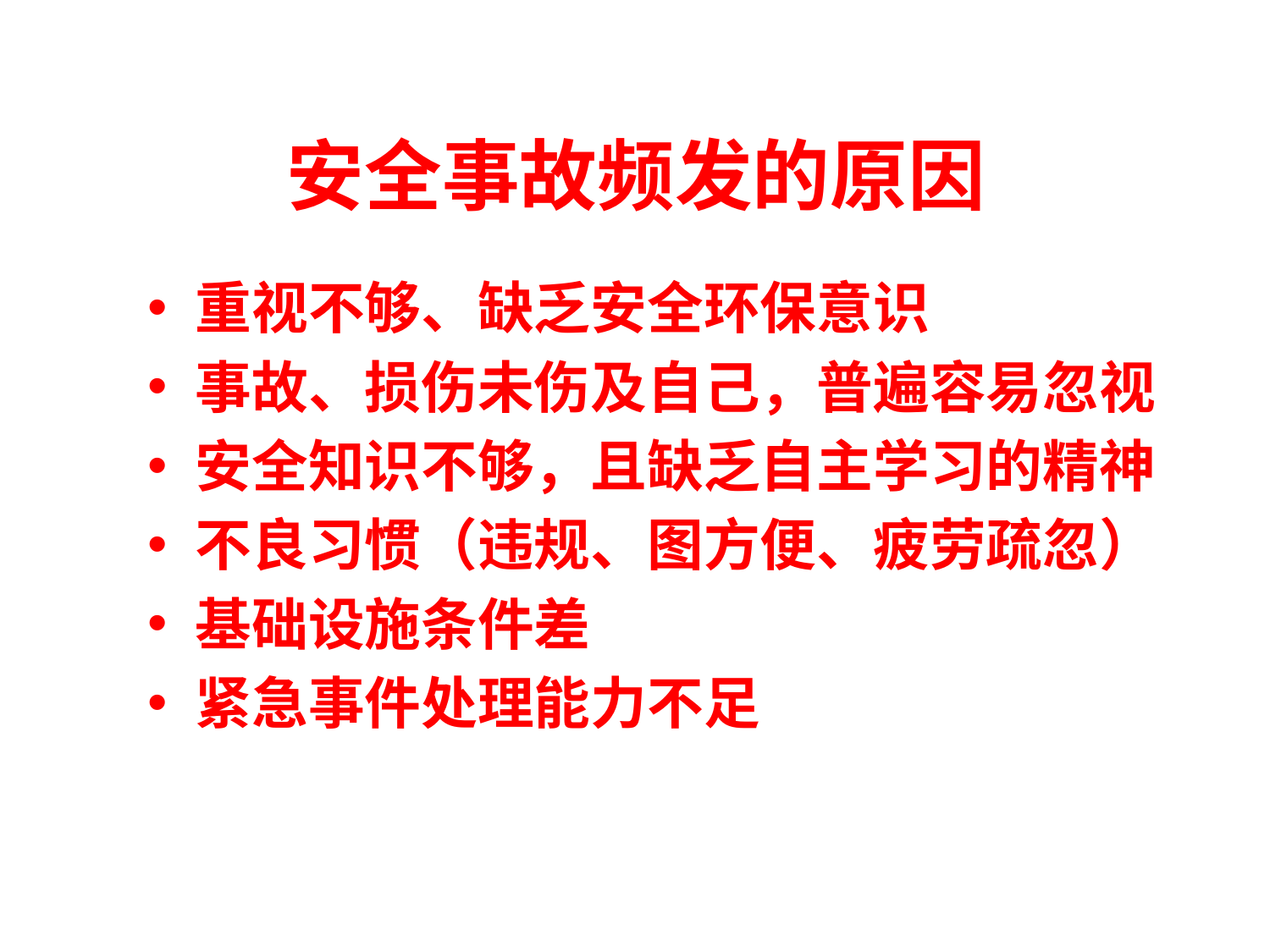

# 安全事故频发的原因
重视不够、缺乏安全环保意识
事故、损伤未伤及自己，普遍容易忽视
安全知识不够，且缺乏自主学习的精神
不良习惯（违规、图方便、疲劳疏忽）
基础设施条件差
紧急事件处理能力不足